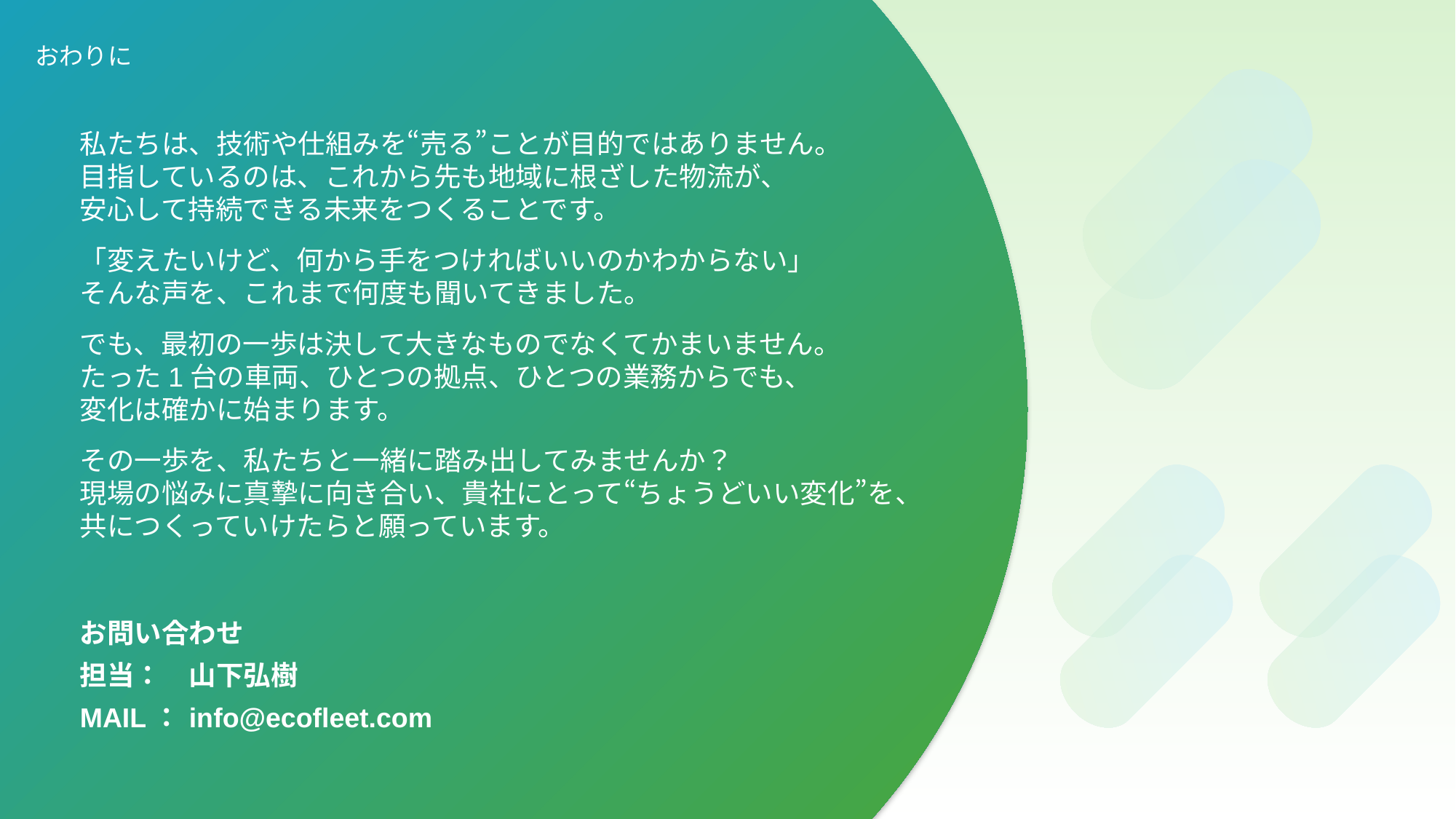

おわりに
私たちは、技術や仕組みを“売る”ことが目的ではありません。
目指しているのは、これから先も地域に根ざした物流が、
安心して持続できる未来をつくることです。
「変えたいけど、何から手をつければいいのかわからない」
そんな声を、これまで何度も聞いてきました。
でも、最初の一歩は決して大きなものでなくてかまいません。
たった1台の車両、ひとつの拠点、ひとつの業務からでも、
変化は確かに始まります。
その一歩を、私たちと一緒に踏み出してみませんか？
現場の悩みに真摯に向き合い、貴社にとって“ちょうどいい変化”を、
共につくっていけたらと願っています。

お問い合わせ
担当：	山下弘樹
MAIL：	info@ecofleet.com